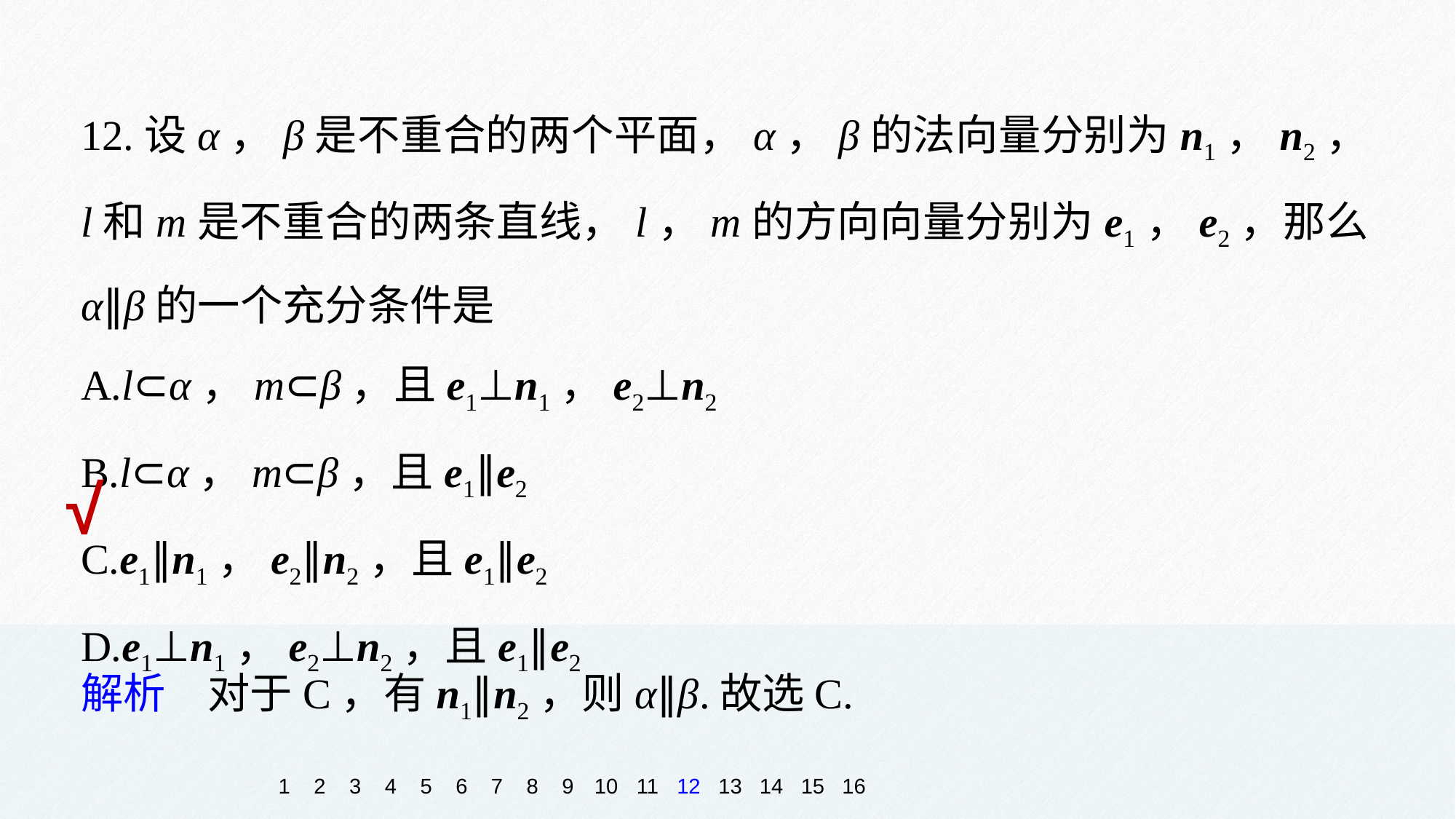

12.设α，β是不重合的两个平面，α，β的法向量分别为n1，n2，l和m是不重合的两条直线，l，m的方向向量分别为e1，e2，那么α∥β的一个充分条件是
A.l⊂α，m⊂β，且e1⊥n1，e2⊥n2
B.l⊂α，m⊂β，且e1∥e2
C.e1∥n1，e2∥n2，且e1∥e2
D.e1⊥n1，e2⊥n2，且e1∥e2
√
解析　对于C，有n1∥n2，则α∥β.故选C.
1
2
3
4
5
6
7
8
9
10
11
12
13
14
15
16